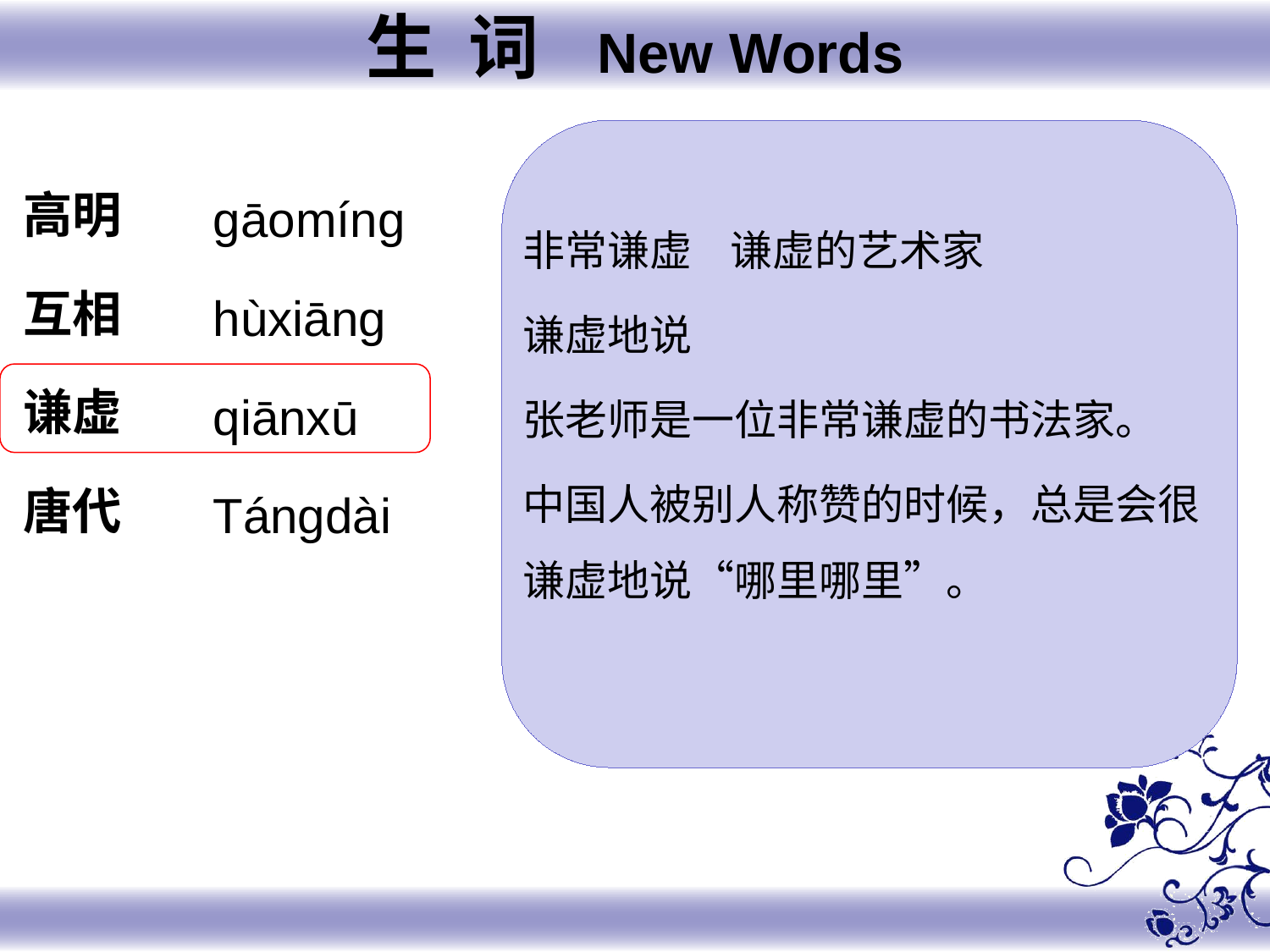

生  词   New Words

高明
互相
谦虚
唐代
gāomíng
hùxiāng
qiānxū
Tángdài
非常谦虚    谦虚的艺术家
谦虚地说
张老师是一位非常谦虚的书法家。
中国人被别人称赞的时候，总是会很谦虚地说“哪里哪里”。